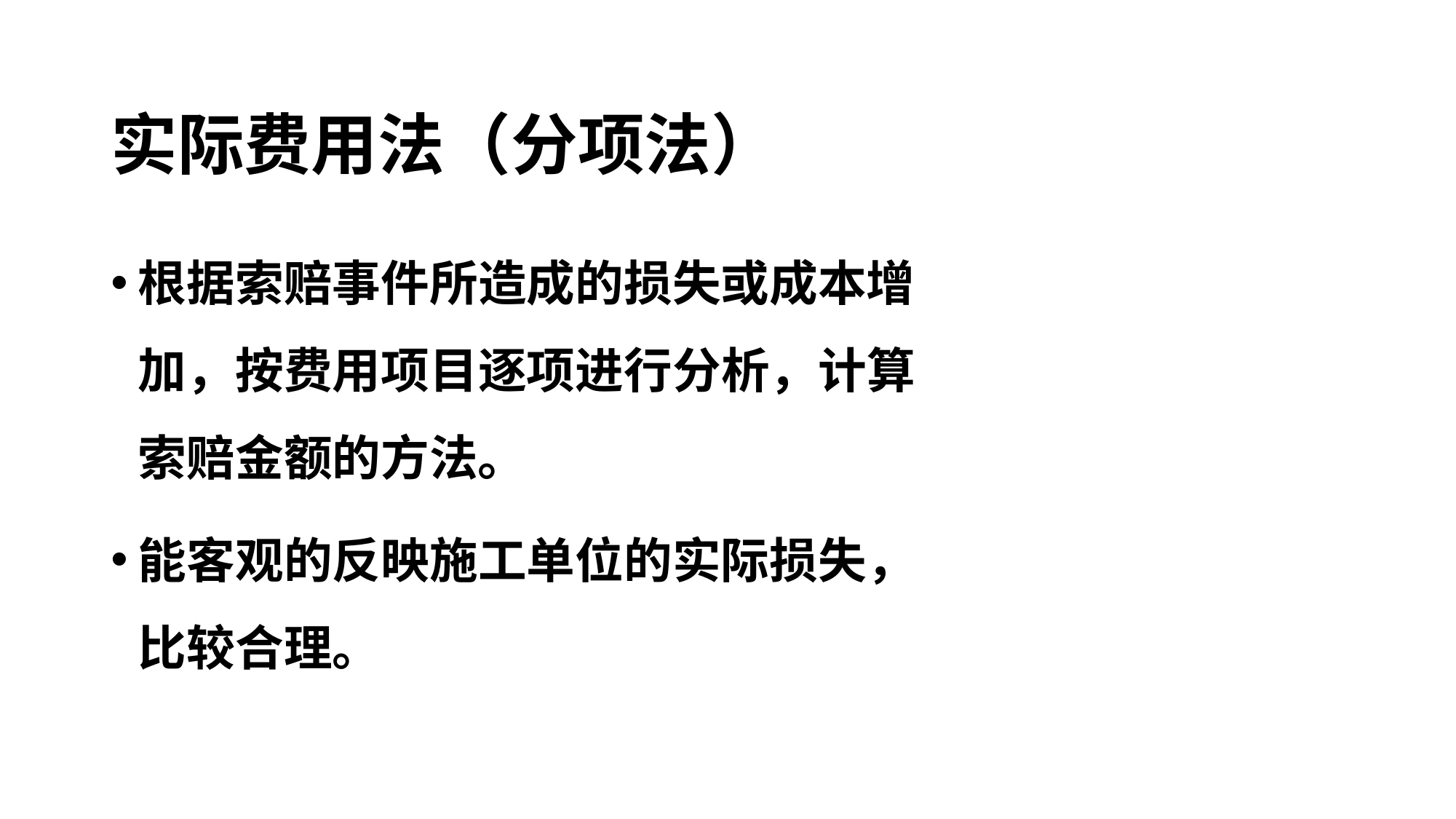

# 实际费用法（分项法）
根据索赔事件所造成的损失或成本增加，按费用项目逐项进行分析，计算索赔金额的方法。
能客观的反映施工单位的实际损失，比较合理。